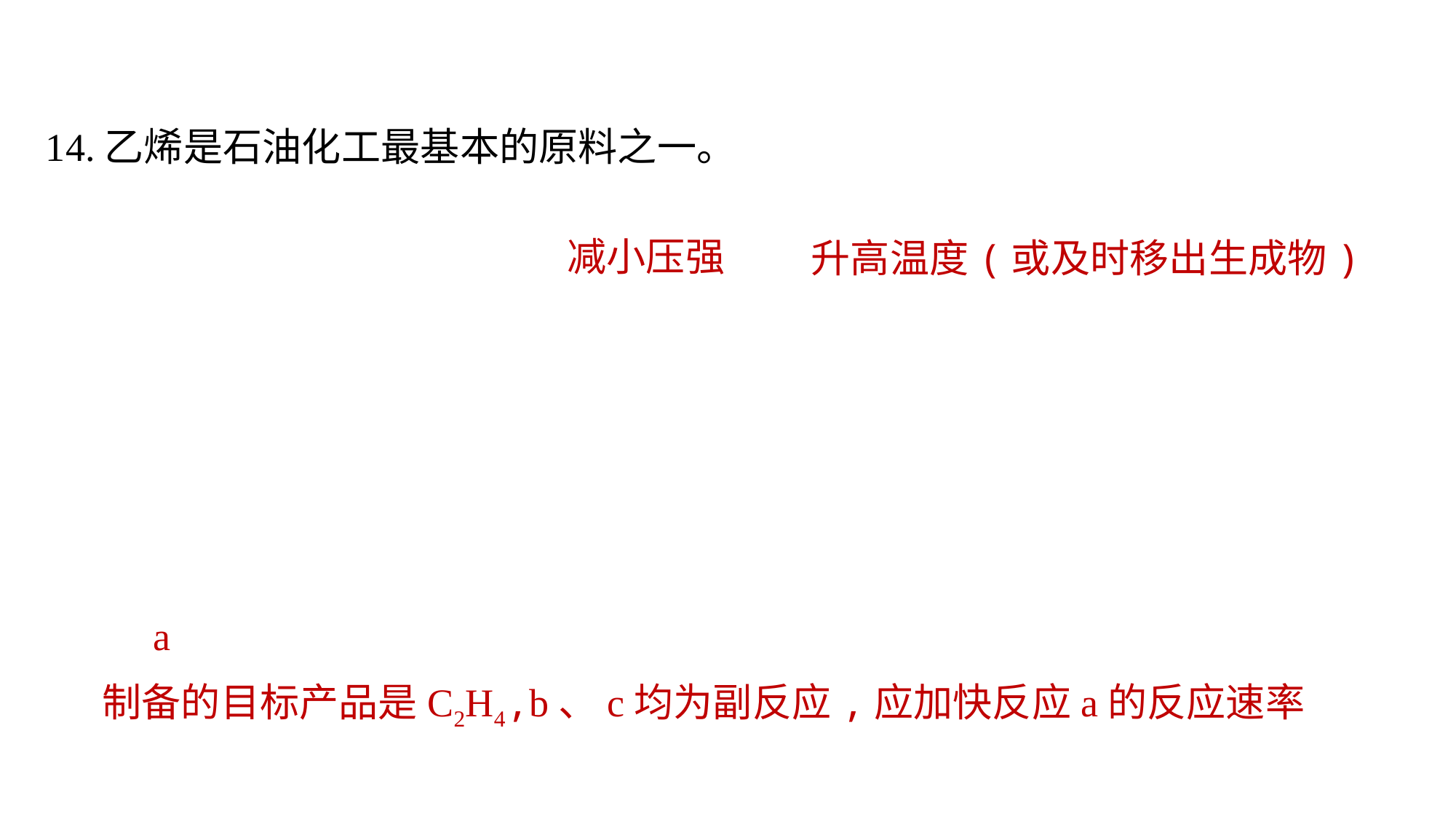

14.乙烯是石油化工最基本的原料之一。
减小压强
升高温度(或及时移出生成物)
a
制备的目标产品是C2H4,b、c均为副反应,应加快反应a的反应速率